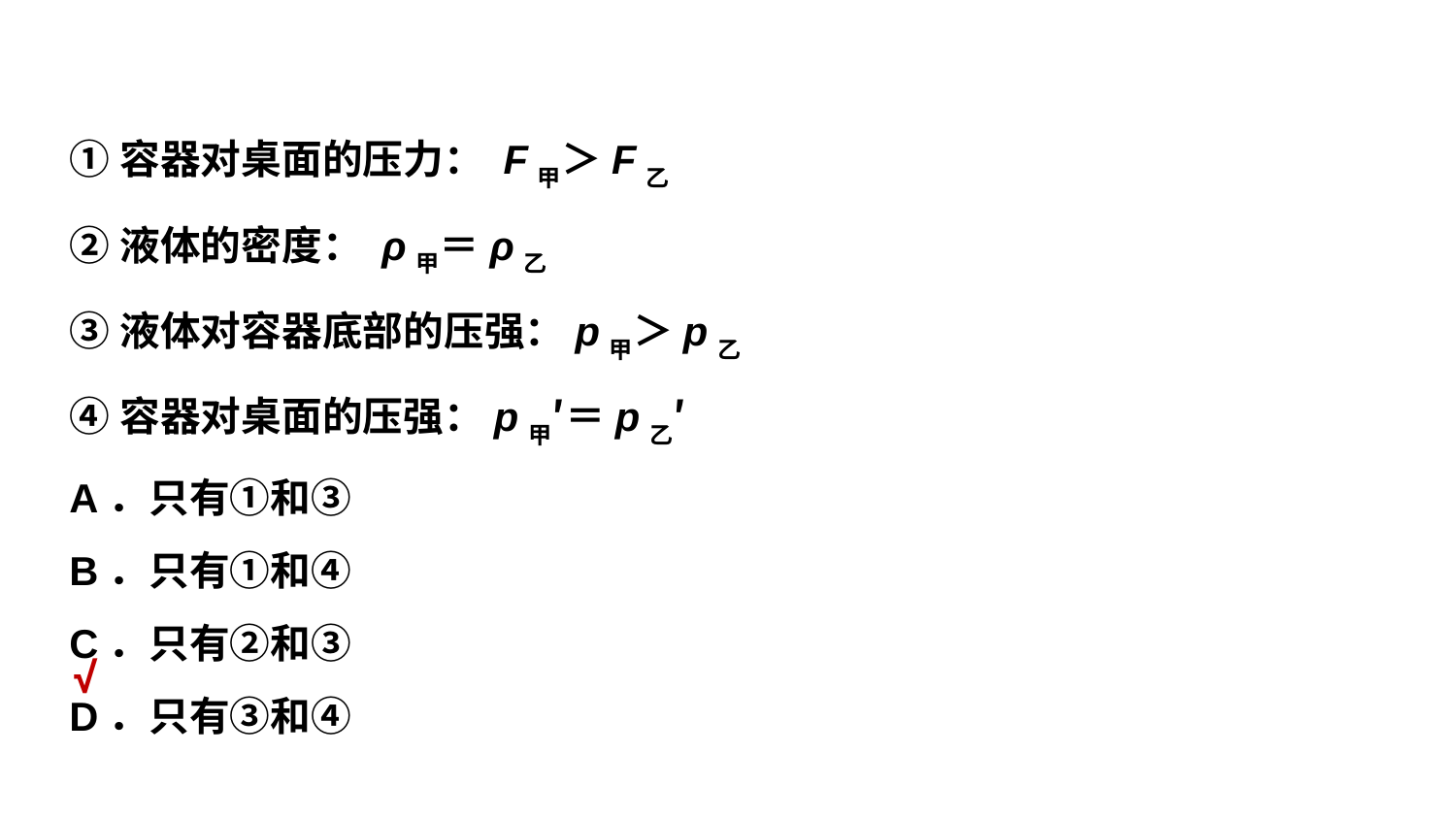

①容器对桌面的压力： F甲＞F乙
②液体的密度： ρ甲＝ρ乙
③液体对容器底部的压强：p甲＞p乙
④容器对桌面的压强：p甲′＝p乙′
A．只有①和③
B．只有①和④
C．只有②和③
D．只有③和④
√